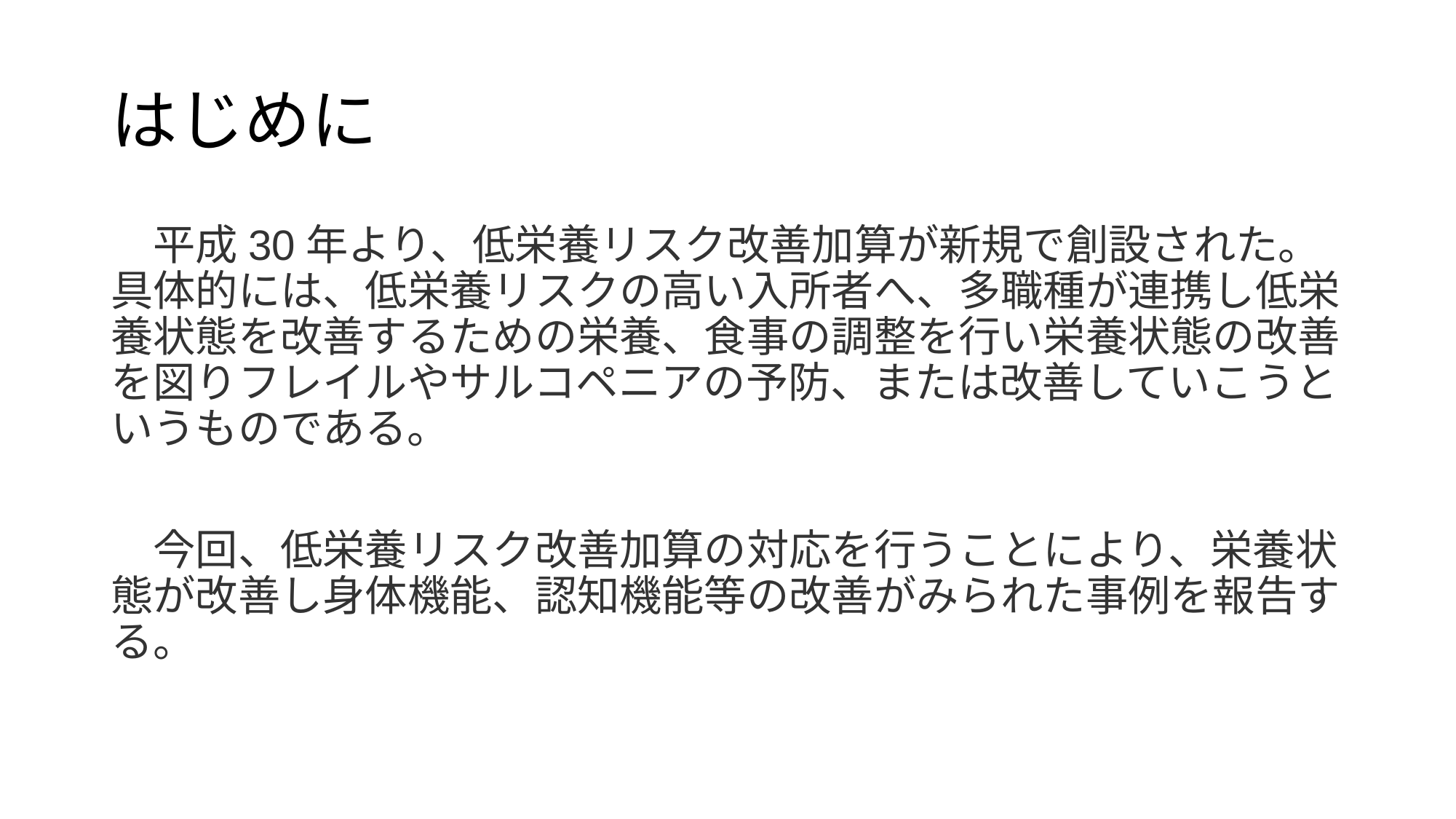

# はじめに
　平成30年より、低栄養リスク改善加算が新規で創設された。具体的には、低栄養リスクの高い入所者へ、多職種が連携し低栄養状態を改善するための栄養、食事の調整を行い栄養状態の改善を図りフレイルやサルコペニアの予防、または改善していこうというものである。

　今回、低栄養リスク改善加算の対応を行うことにより、栄養状態が改善し身体機能、認知機能等の改善がみられた事例を報告する。